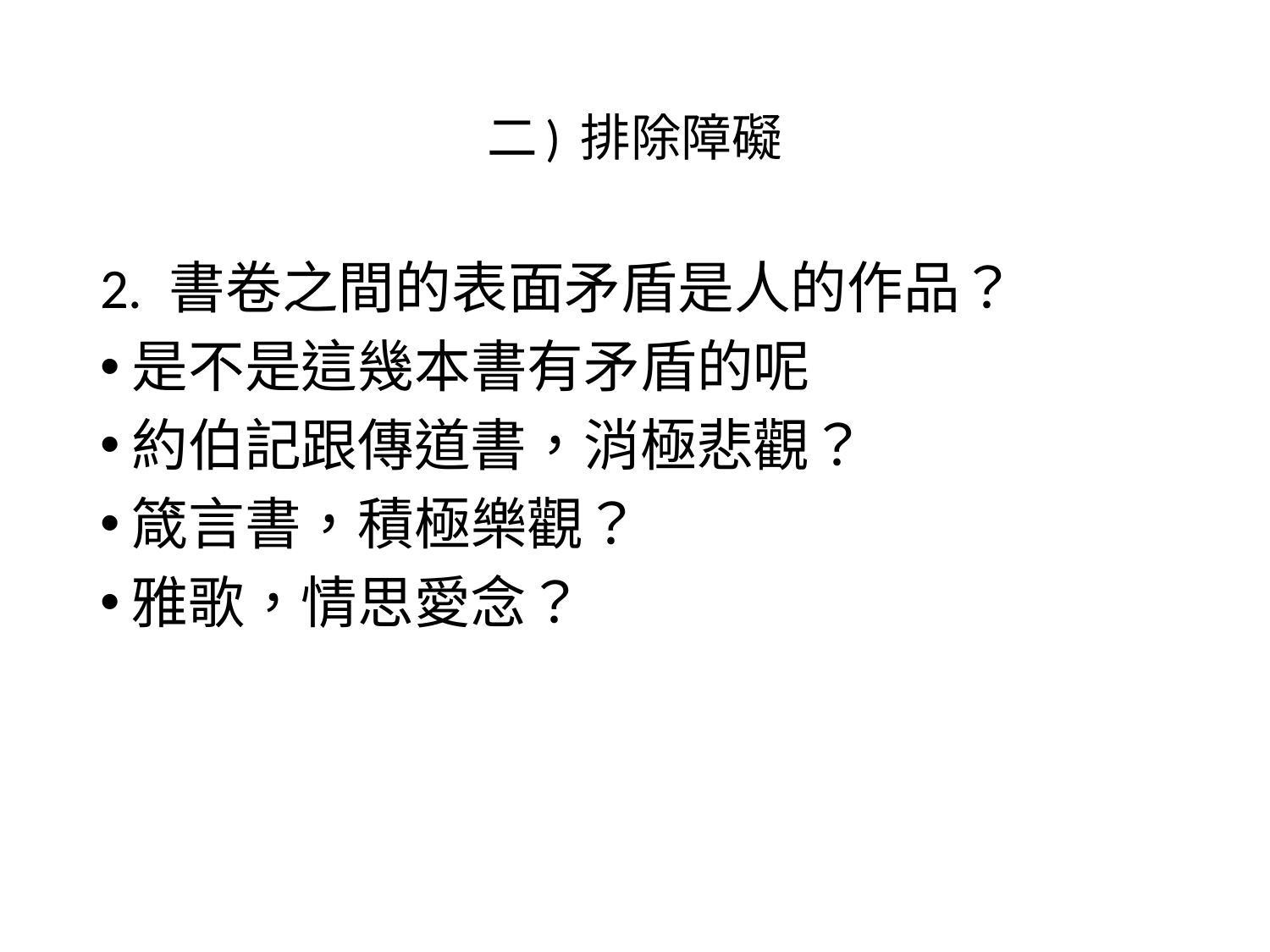

# 二) 排除障礙
2. 書卷之間的表面矛盾是人的作品？
是不是這幾本書有矛盾的呢
約伯記跟傳道書，消極悲觀？
箴言書，積極樂觀？
雅歌，情思愛念？